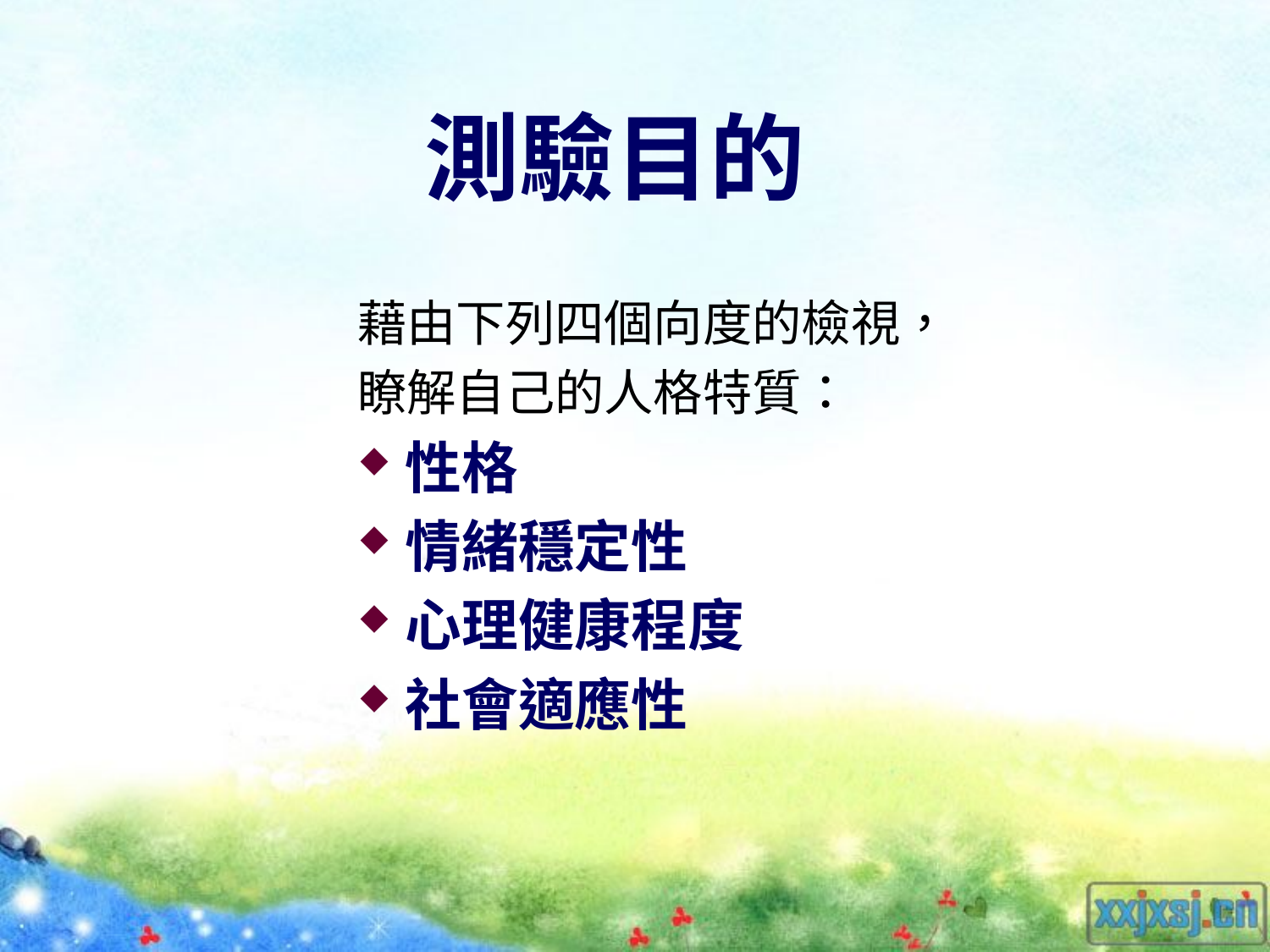

# 測驗目的
藉由下列四個向度的檢視，
瞭解自己的人格特質：
性格
情緒穩定性
心理健康程度
社會適應性